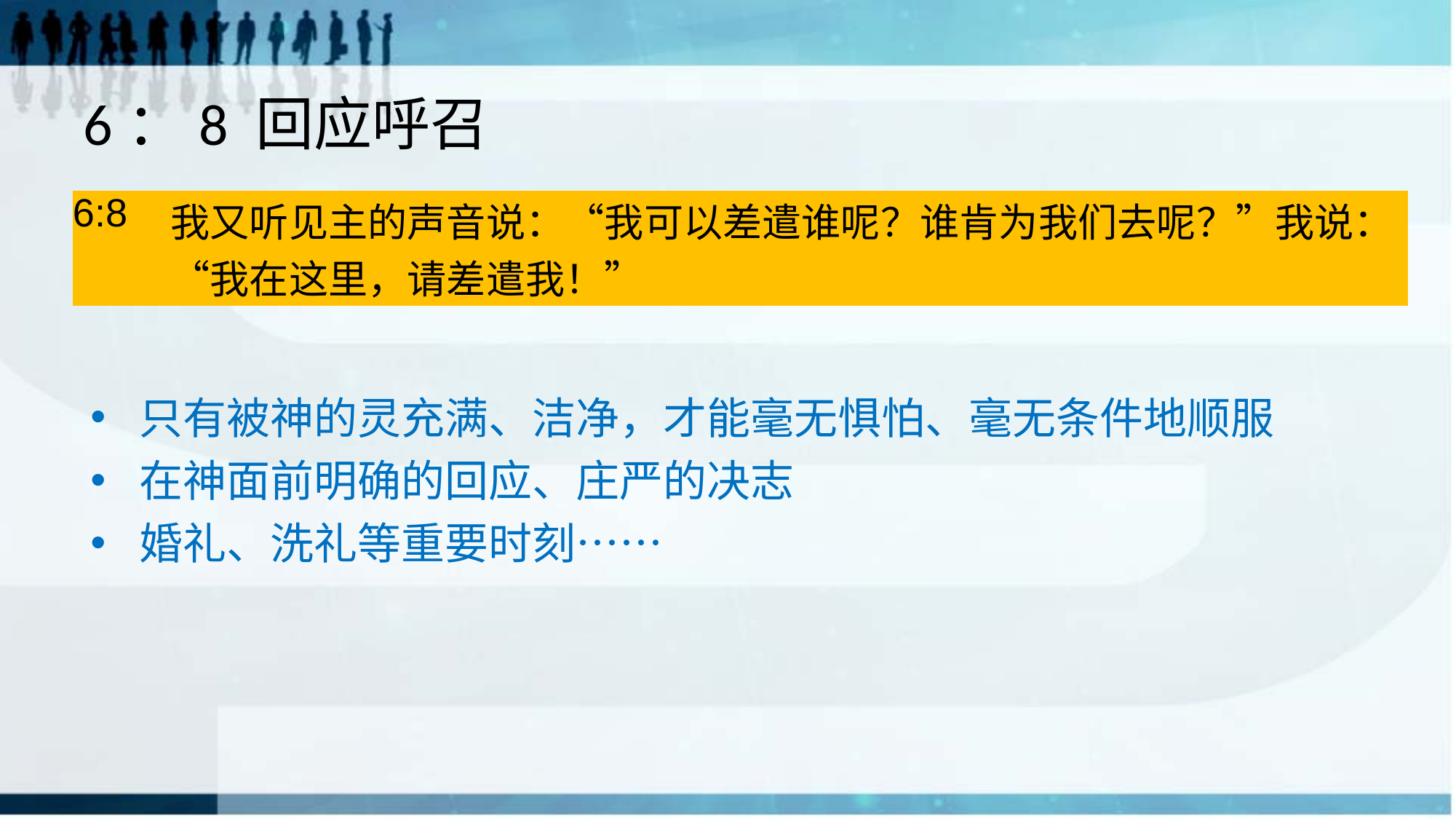

# 6：8 回应呼召
| 6:8 | 我又听见主的声音说：“我可以差遣谁呢？谁肯为我们去呢？”我说：“我在这里，请差遣我！” |
| --- | --- |
只有被神的灵充满、洁净，才能毫无惧怕、毫无条件地顺服
在神面前明确的回应、庄严的决志
婚礼、洗礼等重要时刻……